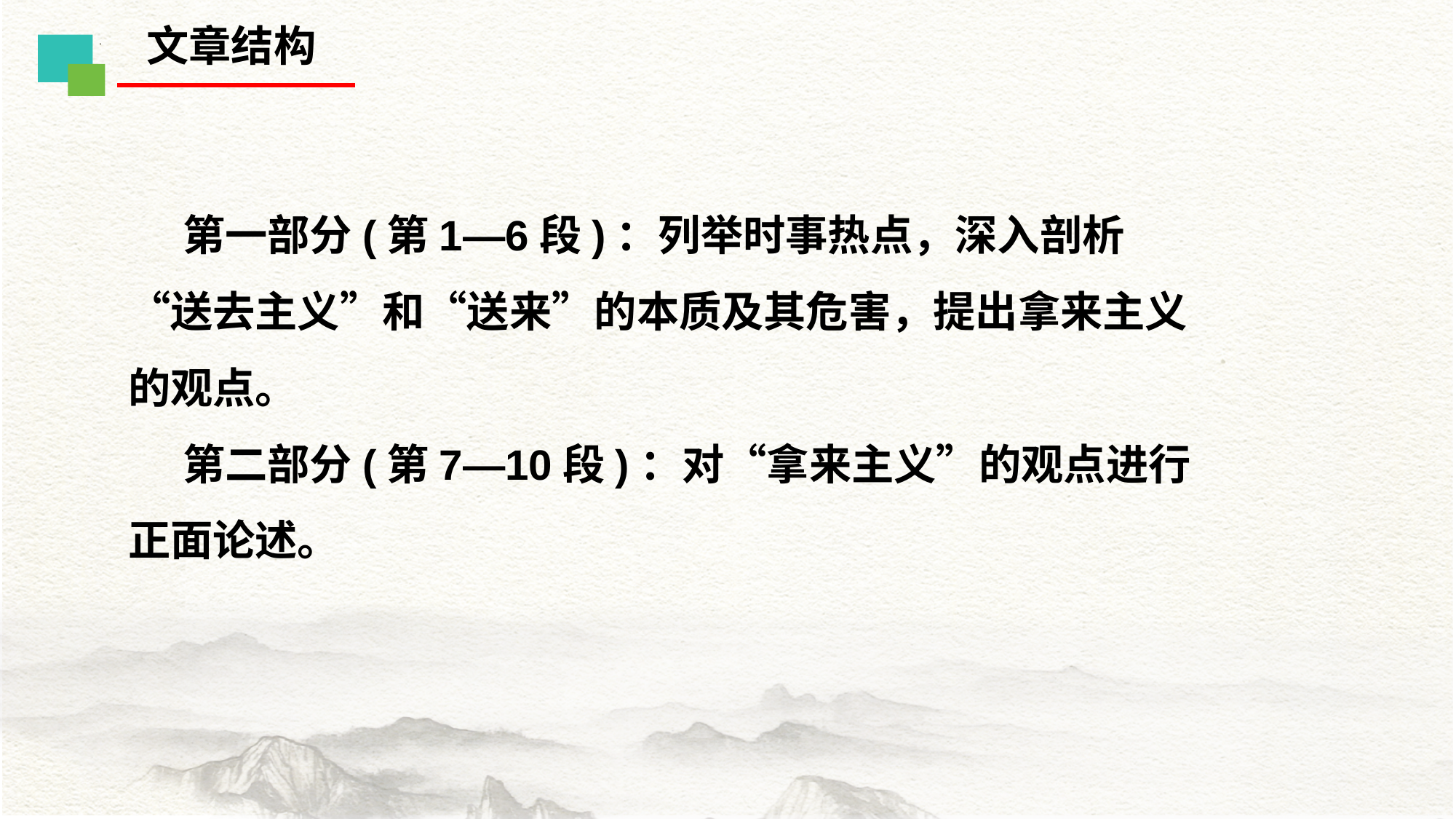

文章结构

第一部分(第1—6段)：列举时事热点，深入剖析“送去主义”和“送来”的本质及其危害，提出拿来主义的观点。
第二部分(第7—10段)：对“拿来主义”的观点进行正面论述。